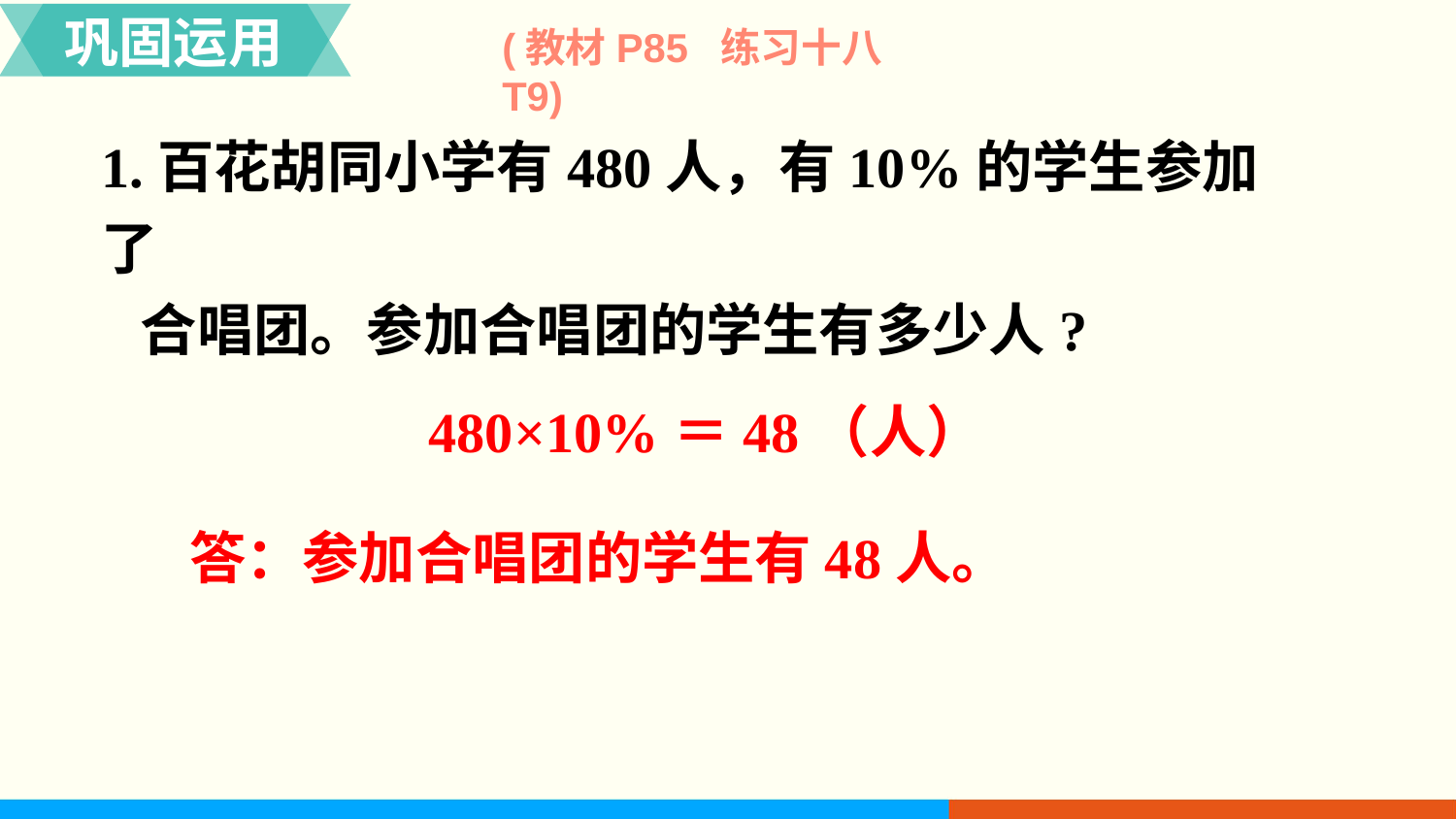

巩固运用

(教材P85  练习十八T9)
1.百花胡同小学有480人，有10%的学生参加了
  合唱团。参加合唱团的学生有多少人?
480×10%＝48（人）
答：参加合唱团的学生有48人。